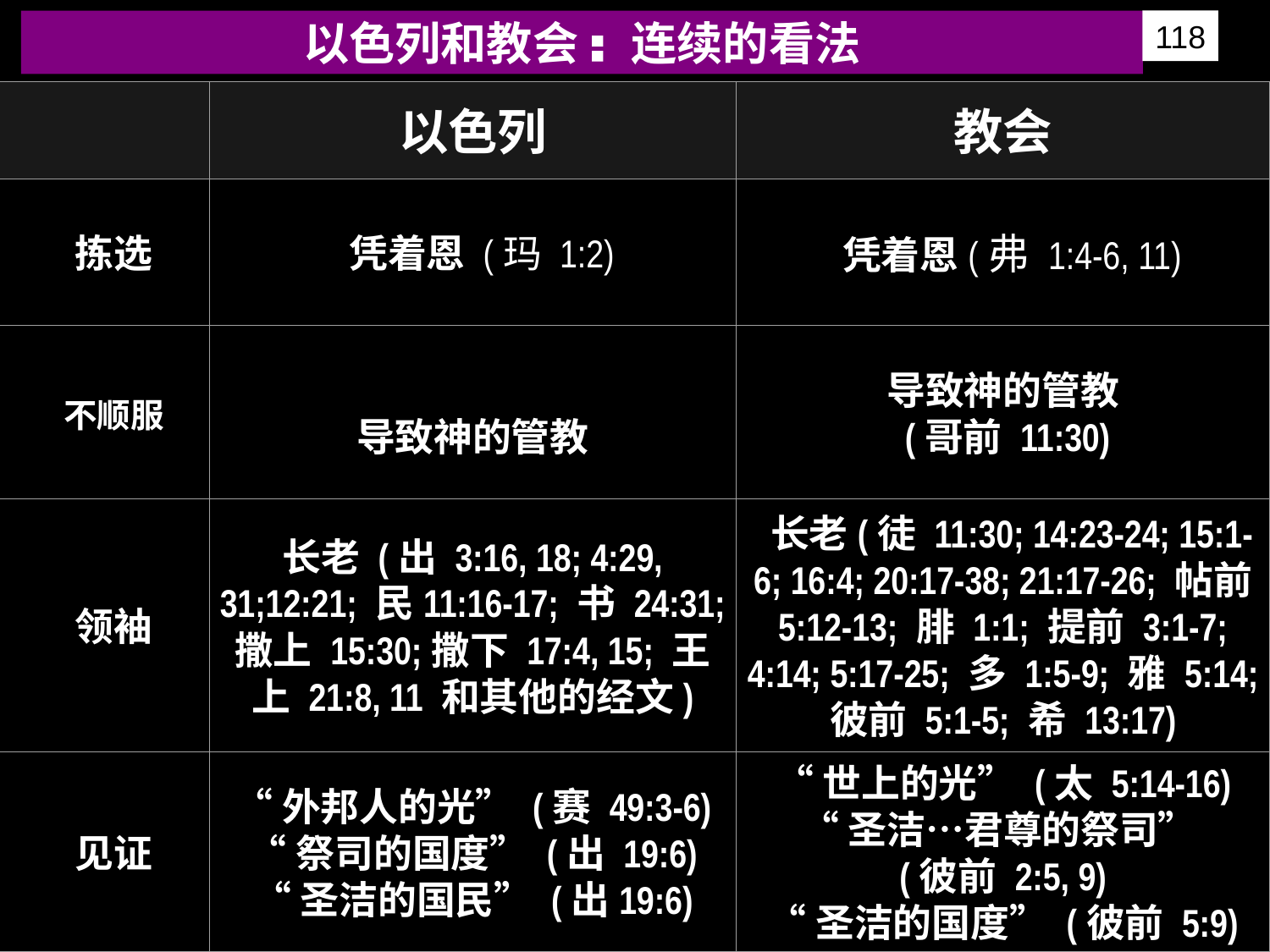

以色列和教会: 连续的看法
118

以色列

教会

 拣选

 凭着恩 (玛 1:2)

 凭着恩(弗 1:4-6, 11)

 不顺服

导致神的管教

导致神的管教
 (哥前 11:30)

 领袖

长老 (出 3:16, 18; 4:29, 31;12:21; 民11:16-17; 书 24:31; 撒上 15:30;撒下 17:4, 15; 王上 21:8, 11 和其他的经文)

 长老(徒 11:30; 14:23-24; 15:1-6; 16:4; 20:17-38; 21:17-26; 帖前 5:12-13; 腓 1:1; 提前 3:1-7; 4:14; 5:17-25; 多 1:5-9; 雅 5:14; 彼前 5:1-5; 希 13:17)

 见证

“外邦人的光” (赛 49:3-6)
“祭司的国度” (出 19:6)
“圣洁的国民” (出19:6)

“世上的光” (太 5:14-16)
“圣洁…君尊的祭司”
(彼前 2:5, 9)
“圣洁的国度” (彼前 5:9)